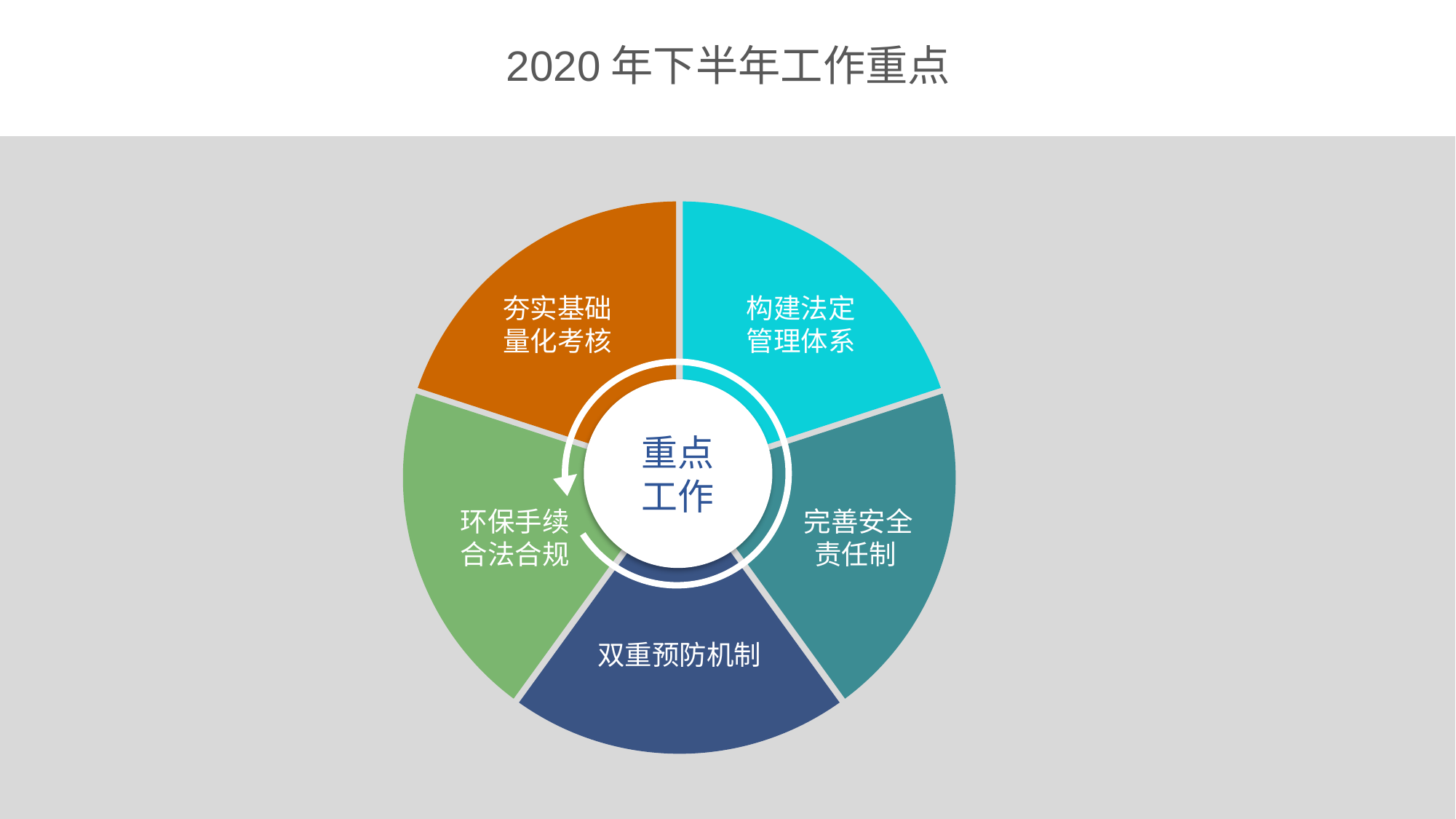

2020年下半年工作重点

夯实基础
量化考核
构建法定
管理体系

重点
工作
环保手续
合法合规
   完善安全
  责任制
双重预防机制